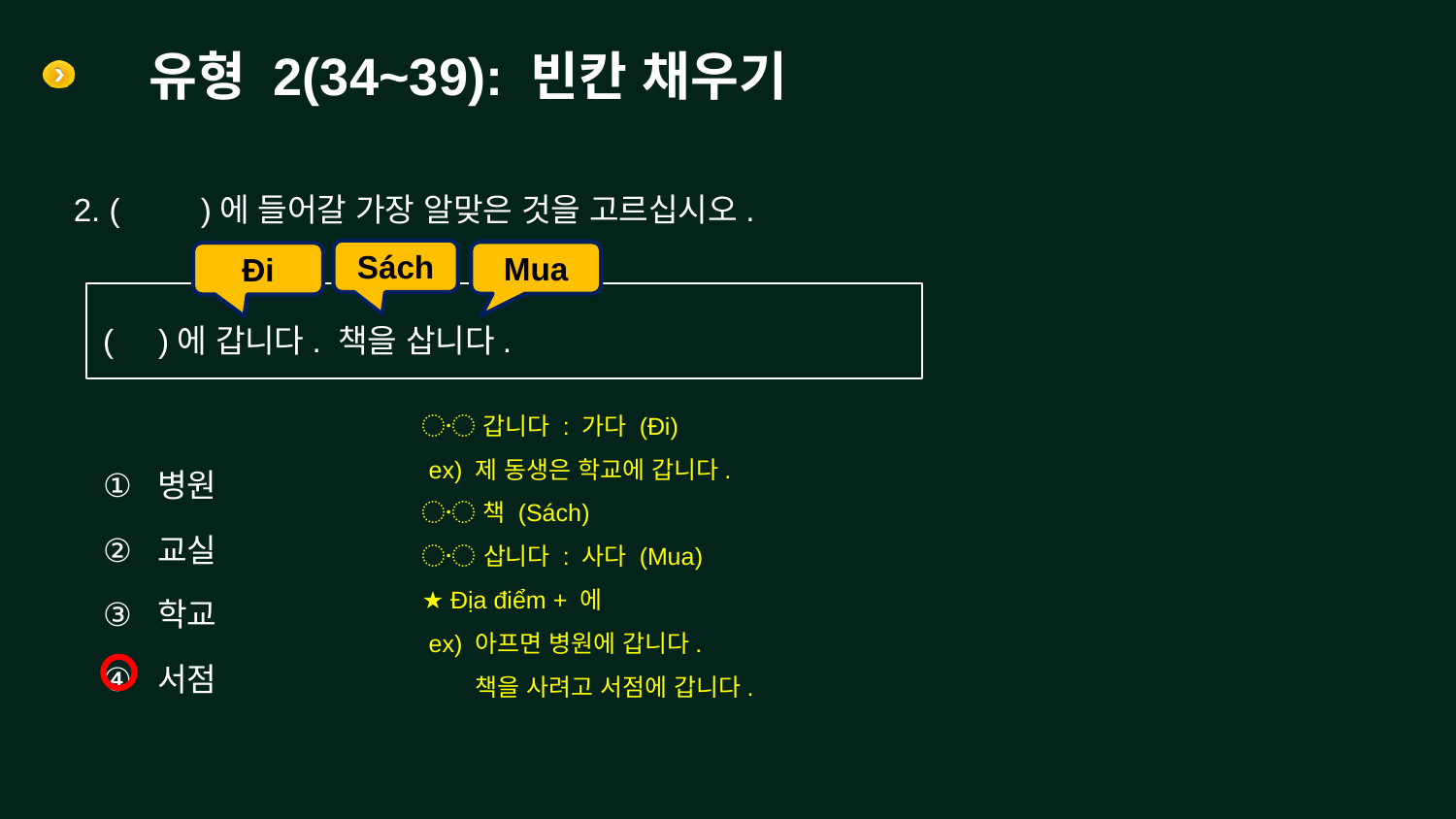

# 유형 2(34~39): 빈칸 채우기
2. (         )에 들어갈 가장 알맞은 것을 고르십시오.
Sách
Mua
Đi
(     )에 갑니다. 책을 삽니다.
〮 갑니다 : 가다 (Đi)
 ex) 제 동생은 학교에 갑니다.
〮 책 (Sách)
〮 삽니다 : 사다 (Mua)
★ Địa điểm + 에
 ex) 아프면 병원에 갑니다.
       책을 사려고 서점에 갑니다.
병원
교실
학교
서점